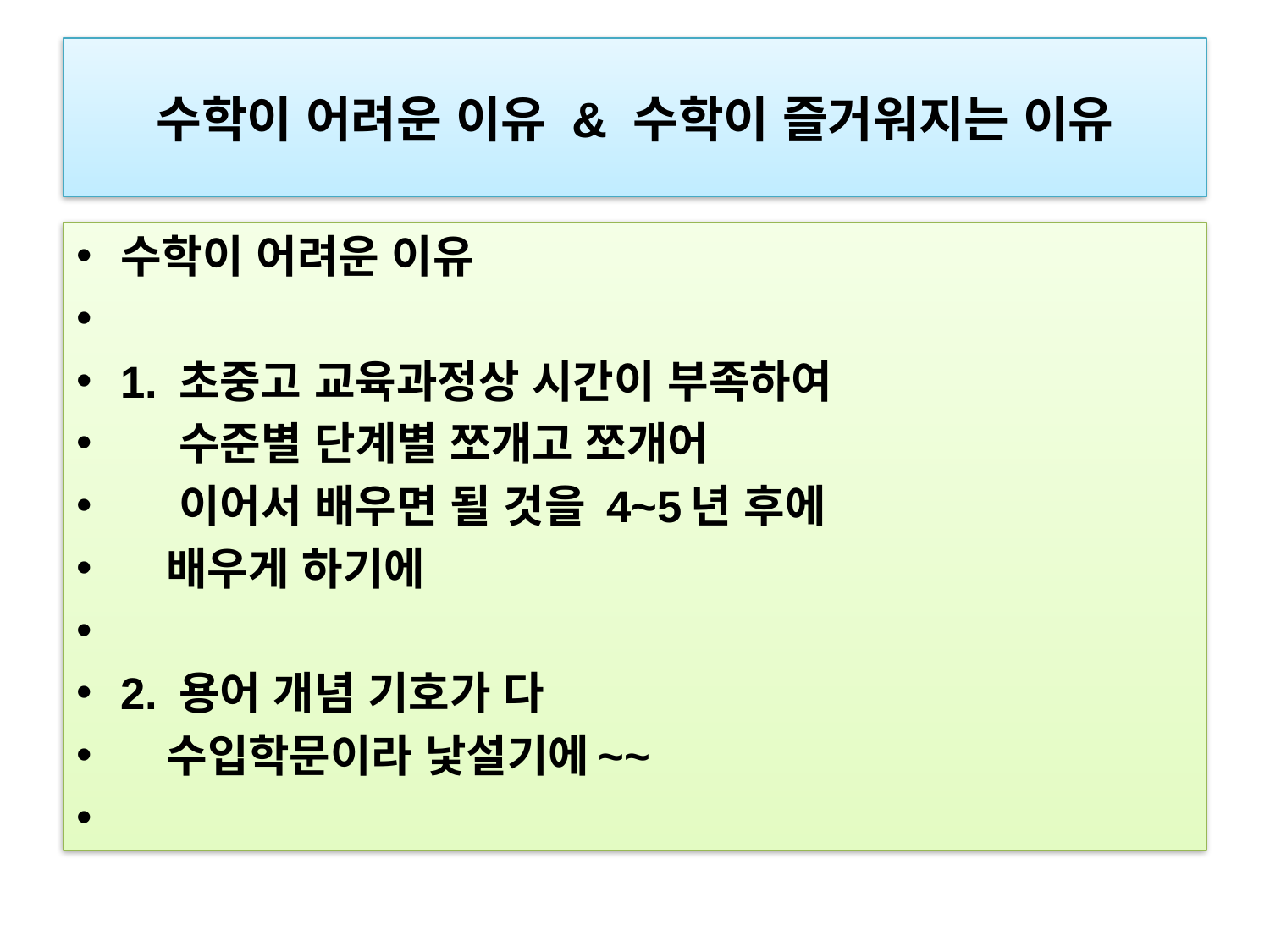

# 수학이 어려운 이유 & 수학이 즐거워지는 이유
수학이 어려운 이유

1. 초중고 교육과정상 시간이 부족하여
    수준별 단계별 쪼개고 쪼개어
    이어서 배우면 될 것을 4~5년 후에
   배우게 하기에

2. 용어 개념 기호가 다
   수입학문이라 낯설기에~~